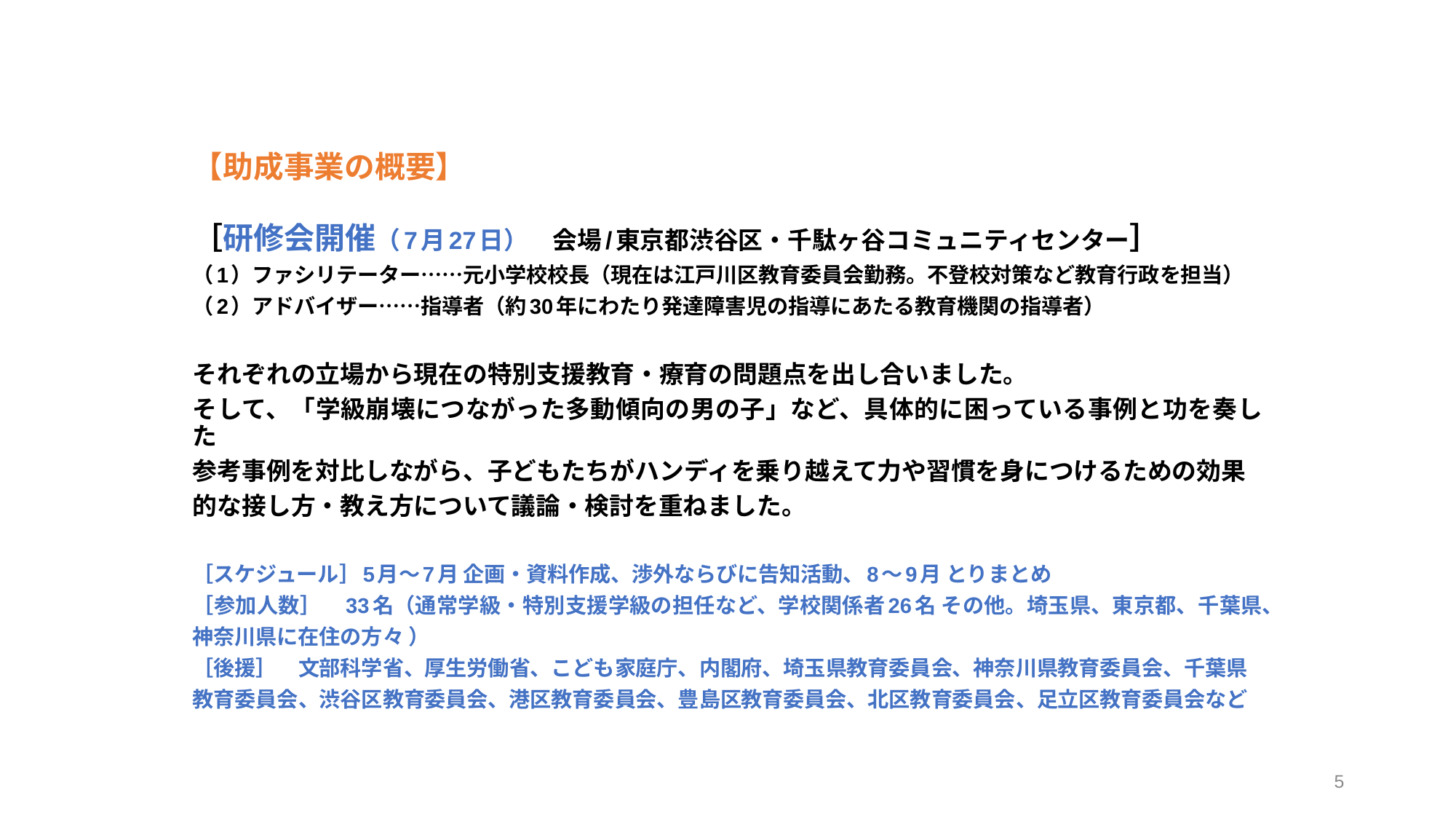

# 【助成事業の概要】

［研修会開催（7月27日）　会場/東京都渋谷区・千駄ヶ谷コミュニティセンター］
（1）ファシリテーター……元小学校校長（現在は江戸川区教育委員会勤務。不登校対策など教育行政を担当）
（2）アドバイザー……指導者（約30年にわたり発達障害児の指導にあたる教育機関の指導者）

それぞれの立場から現在の特別支援教育・療育の問題点を出し合いました。
そして、「学級崩壊につながった多動傾向の男の子」など、具体的に困っている事例と功を奏した
参考事例を対比しながら、子どもたちがハンディを乗り越えて力や習慣を身につけるための効果
的な接し方・教え方について議論・検討を重ねました。

［スケジュール］5月〜7月 企画・資料作成、渉外ならびに告知活動、8〜9月 とりまとめ
［参加人数］　33名（通常学級・特別支援学級の担任など、学校関係者26名 その他。埼玉県、東京都、千葉県、
神奈川県に在住の方々 ）
［後援］　文部科学省、厚生労働省、こども家庭庁、内閣府、埼玉県教育委員会、神奈川県教育委員会、千葉県
教育委員会、渋谷区教育委員会、港区教育委員会、豊島区教育委員会、北区教育委員会、足立区教育委員会など

5